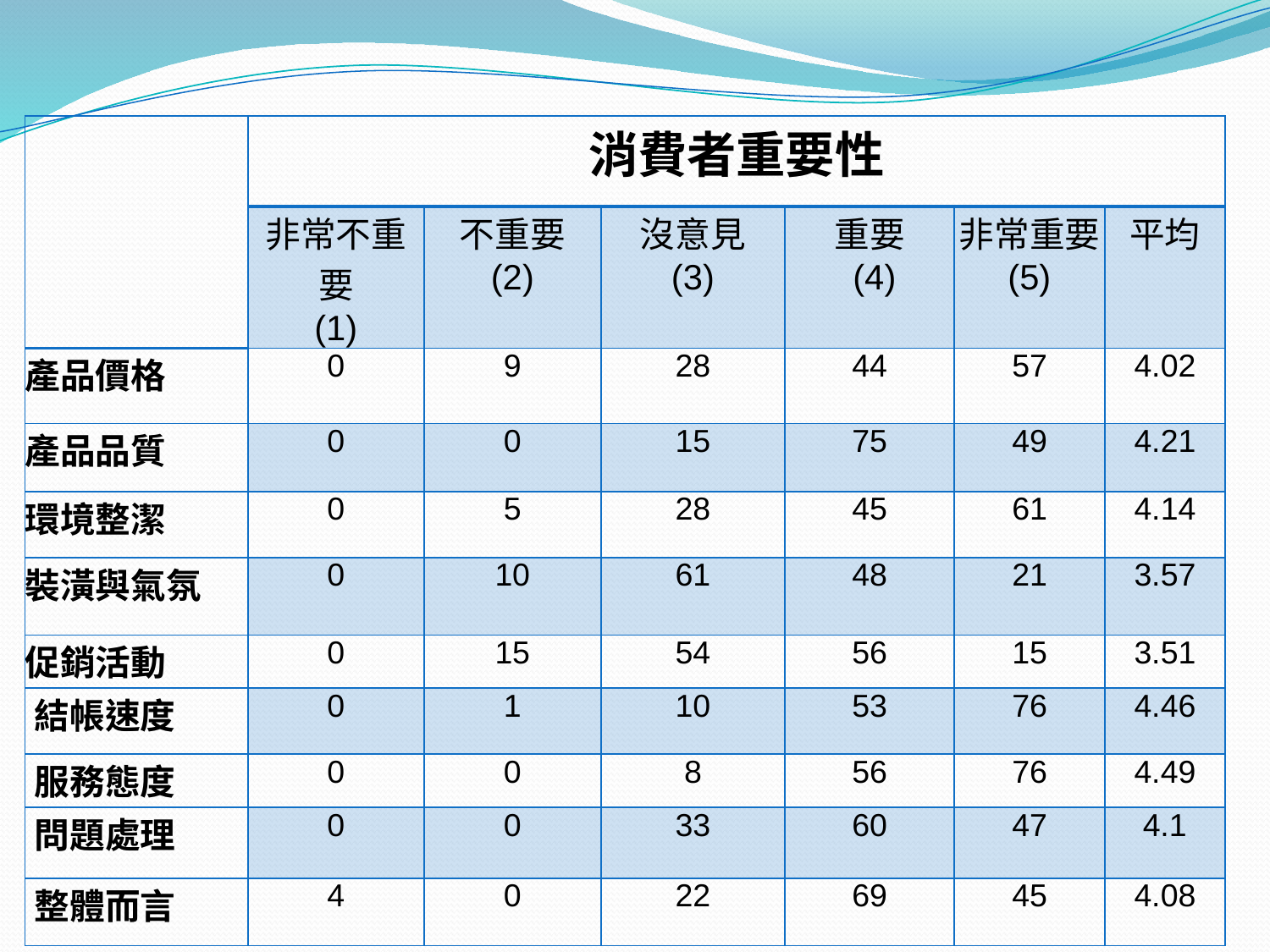

|  | 消費者重要性 |  |  |  |  |  |
| --- | --- | --- | --- | --- | --- | --- |
|  | 非常不重要 (1) | 不重要 (2) | 沒意見 (3) | 重要  (4) | 非常重要 (5) | 平均 |
| 產品價格 | 0 | 9 | 28 | 44 | 57 | 4.02 |
| 產品品質 | 0 | 0 | 15 | 75 | 49 | 4.21 |
| 環境整潔 | 0 | 5 | 28 | 45 | 61 | 4.14 |
| 裝潢與氣氛 | 0 | 10 | 61 | 48 | 21 | 3.57 |
| 促銷活動 | 0 | 15 | 54 | 56 | 15 | 3.51 |
| 結帳速度 | 0 | 1 | 10 | 53 | 76 | 4.46 |
| 服務態度 | 0 | 0 | 8 | 56 | 76 | 4.49 |
| 問題處理 | 0 | 0 | 33 | 60 | 47 | 4.1 |
| 整體而言 | 4 | 0 | 22 | 69 | 45 | 4.08 |